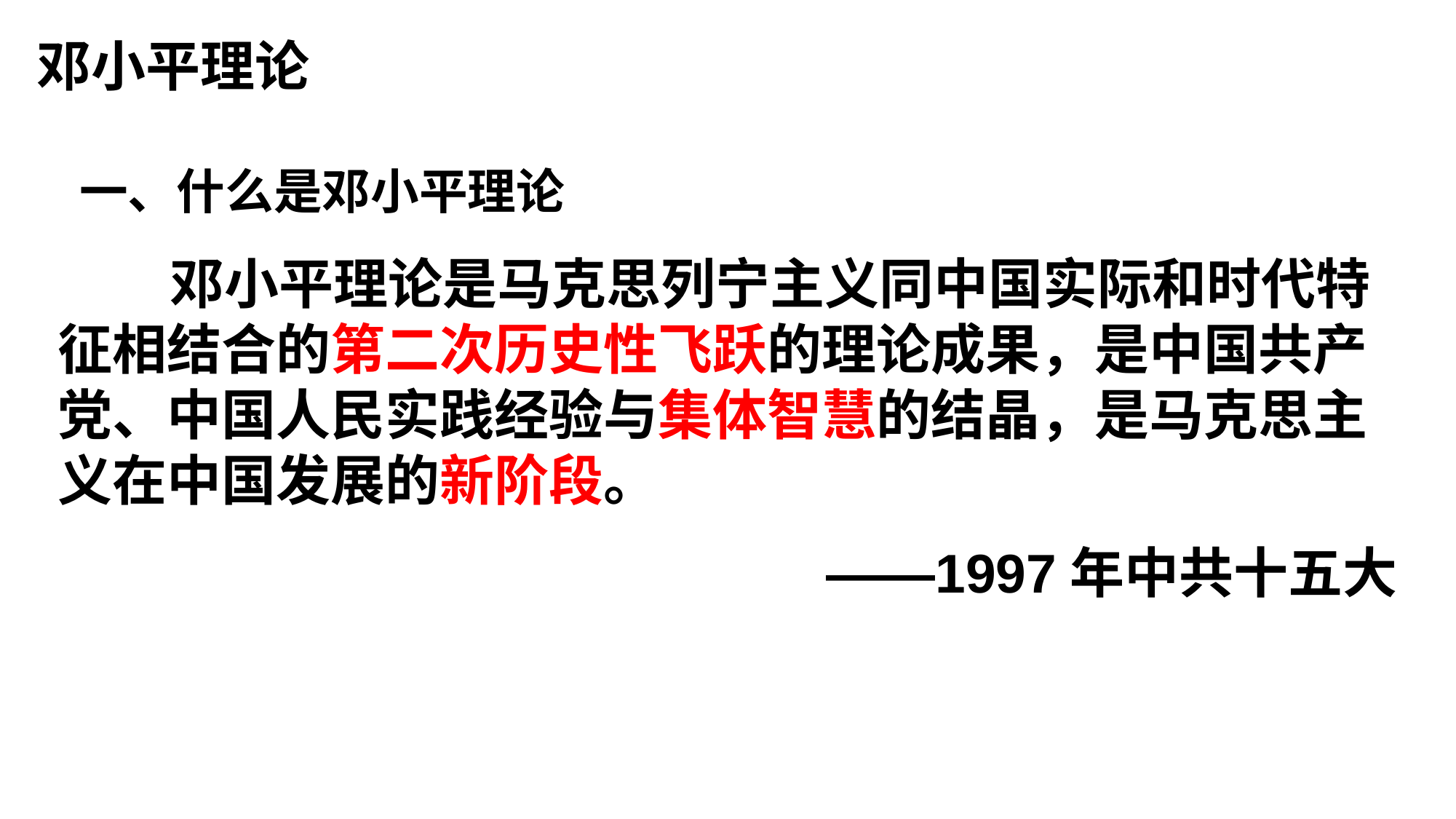

邓小平理论
一、什么是邓小平理论
        邓小平理论是马克思列宁主义同中国实际和时代特征相结合的第二次历史性飞跃的理论成果，是中国共产党、中国人民实践经验与集体智慧的结晶，是马克思主义在中国发展的新阶段。
——1997年中共十五大